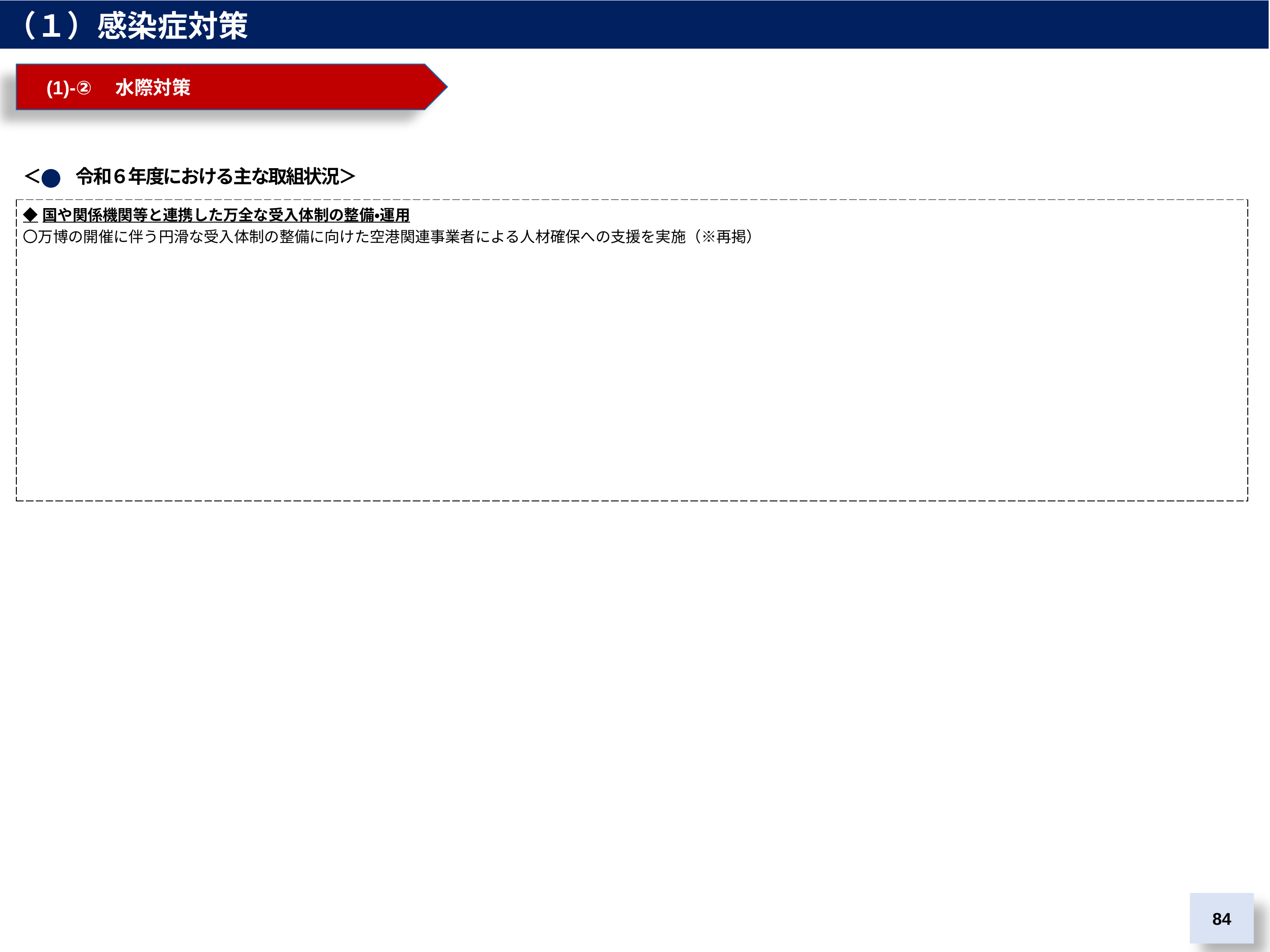

（１）感染症対策
　(1)-②　水際対策
＜　　令和６年度における主な取組状況＞

| ◆国や関係機関等と連携した万全な受入体制の整備・運用 〇万博の開催に伴う円滑な受入体制の整備に向けた空港関連事業者による人材確保への支援を実施（※再掲） |
| --- |
84